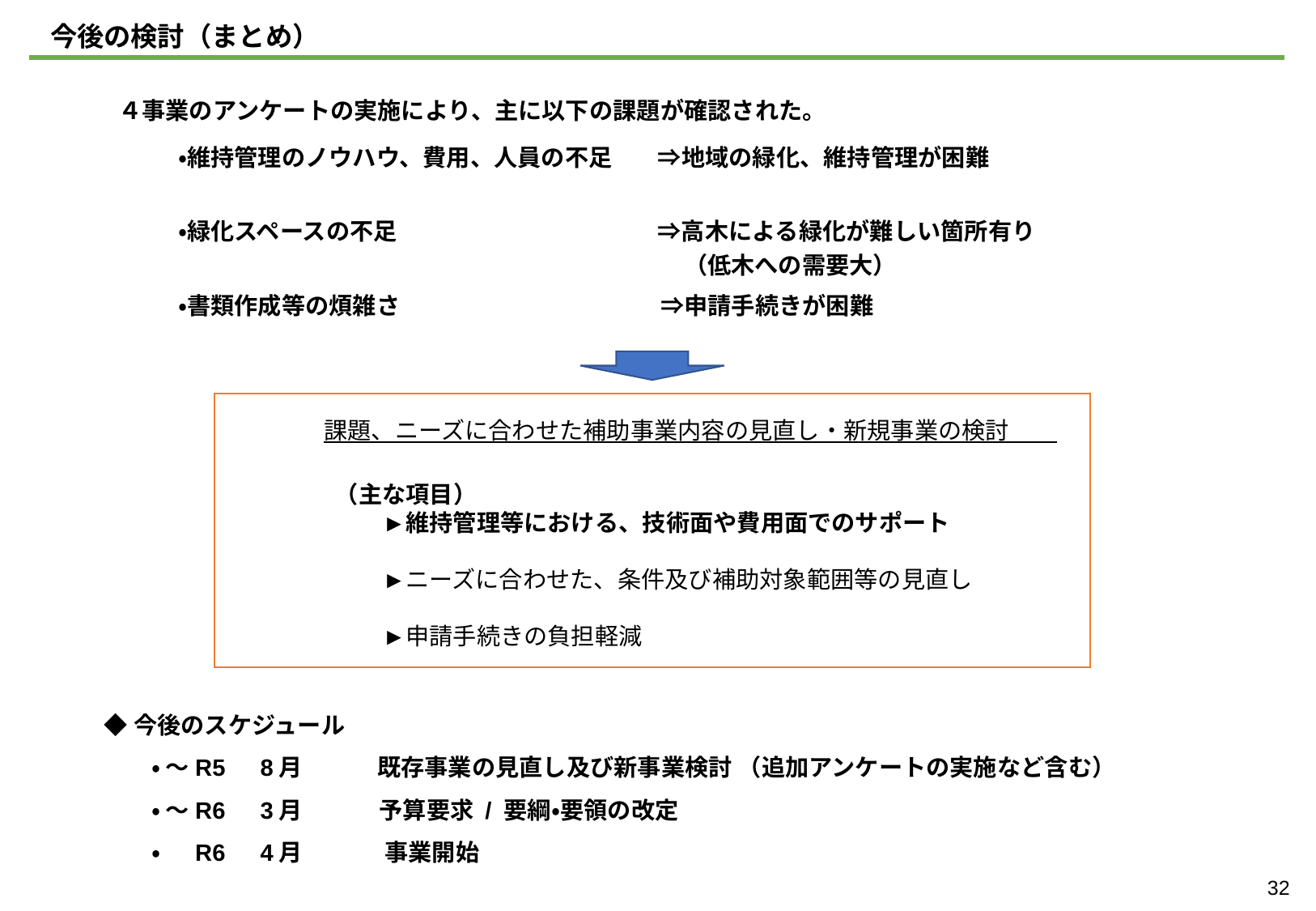

# 今後の検討（まとめ）
　４事業のアンケートの実施により、主に以下の課題が確認された。

・維持管理のノウハウ、費用、人員の不足　    ⇒地域の緑化、維持管理が困難

・緑化スペースの不足　　　　　　　　　　　⇒高木による緑化が難しい箇所有り

・書類作成等の煩雑さ　　　　　　　　　　　⇒申請手続きが困難

（低木への需要大）

課題、ニーズに合わせた補助事業内容の見直し・新規事業の検討

（主な項目）
　　►維持管理等における、技術面や費用面でのサポート

　　►ニーズに合わせた、条件及び補助対象範囲等の見直し

　　►申請手続きの負担軽減
◆今後のスケジュール
　　・ ～R5　8月　  　   既存事業の見直し及び新事業検討 （追加アンケートの実施など含む）
　　・ ～R6　3月　　　 予算要求 / 要綱・要領の改定
　　・ 　R6　4月　  　　事業開始

32
32